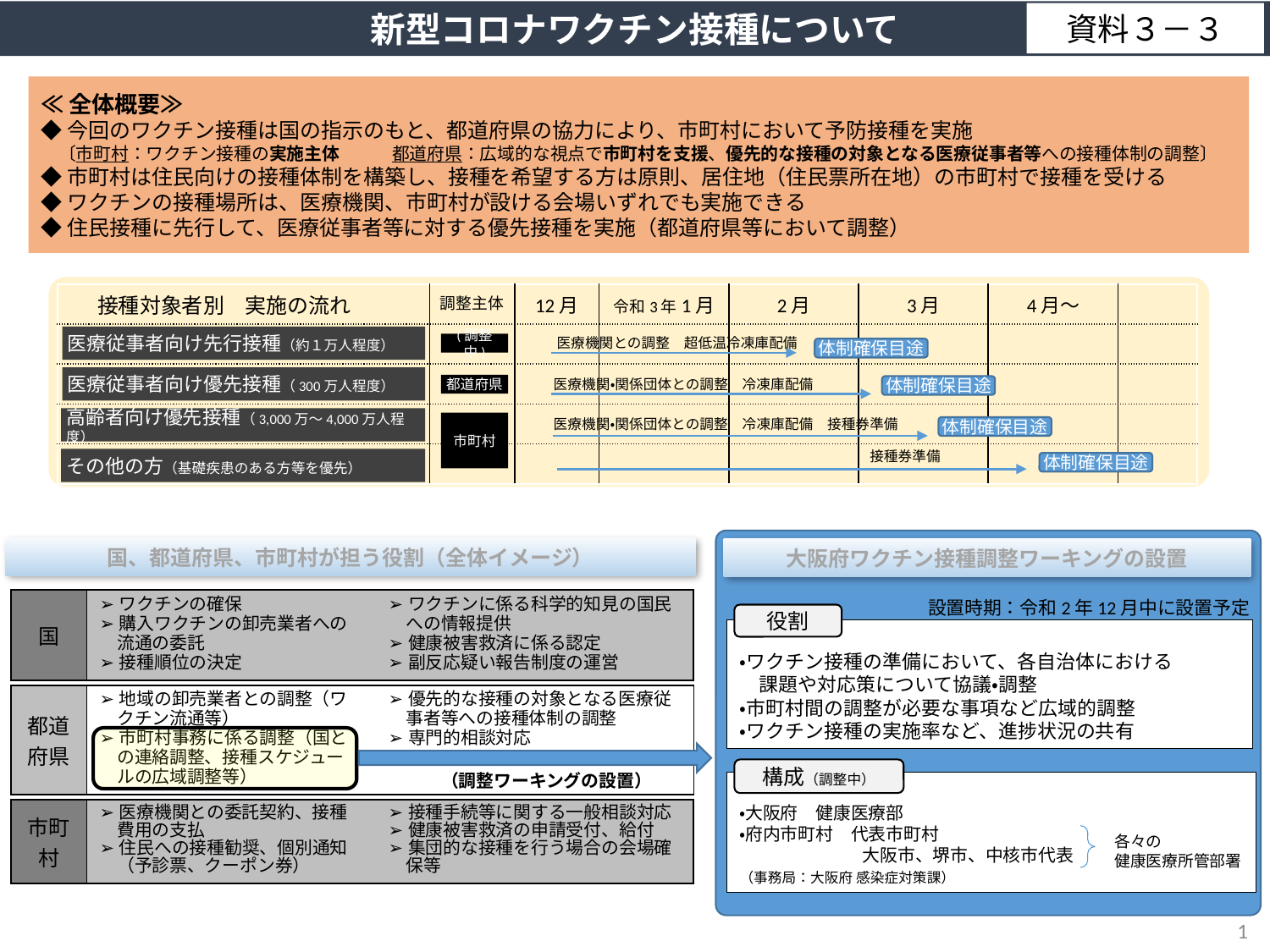

新型コロナワクチン接種について
資料３－３
≪全体概要≫
◆今回のワクチン接種は国の指示のもと、都道府県の協力により、市町村において予防接種を実施
　〔市町村：ワクチン接種の実施主体　　　都道府県：広域的な視点で市町村を支援、優先的な接種の対象となる医療従事者等への接種体制の調整〕
◆市町村は住民向けの接種体制を構築し、接種を希望する方は原則、居住地（住民票所在地）の市町村で接種を受ける
◆ワクチンの接種場所は、医療機関、市町村が設ける会場いずれでも実施できる
◆住民接種に先行して、医療従事者等に対する優先接種を実施（都道府県等において調整）

|  | 調整主体 | 12月 | 令和3年1月 | 2月 | 3月 | 4月～ |  |
| --- | --- | --- | --- | --- | --- | --- | --- |
|  |  |  |  |  |  |  |  |
|  |  |  |  |  |  |  |  |
|  |  |  |  |  |  |  |  |
|  |  |  |  |  |  |  |  |
接種対象者別　実施の流れ
医療従事者向け先行接種（約１万人程度）
医療機関との調整　超低温冷凍庫配備
(調整中)
体制確保目途
医療従事者向け優先接種（300万人程度）
医療機関・関係団体との調整　冷凍庫配備
都道府県
体制確保目途
高齢者向け優先接種（3,000万～4,000万人程度）
医療機関・関係団体との調整　冷凍庫配備　接種券準備
市町村
体制確保目途
　　　　　　　　　　　　　　　　　接種券準備
その他の方（基礎疾患のある方等を優先）
体制確保目途

国、都道府県、市町村が担う役割（全体イメージ）
大阪府ワクチン接種調整ワーキングの設置
設置時期：令和2年12月中に設置予定
| 国 | ➢ワクチンの確保 ➢購入ワクチンの卸売業者への 　流通の委託 ➢接種順位の決定 | ➢ワクチンに係る科学的知見の国民 　への情報提供 ➢健康被害救済に係る認定 ➢副反応疑い報告制度の運営 |
| --- | --- | --- |
役割

・ワクチン接種の準備において、各自治体における
　課題や対応策について協議・調整
・市町村間の調整が必要な事項など広域的調整
・ワクチン接種の実施率など、進捗状況の共有
| 都道府県 | ➢地域の卸売業者との調整（ワ 　クチン流通等） ➢市町村事務に係る調整（国と 　の連絡調整、接種スケジュー 　ルの広域調整等） | ➢優先的な接種の対象となる医療従 　事者等への接種体制の調整 ➢専門的相談対応 |
| --- | --- | --- |

構成（調整中）
（調整ワーキングの設置）

・大阪府　健康医療部
・府内市町村　代表市町村
　　　　　　　大阪市、堺市、中核市代表
（事務局：大阪府 感染症対策課）
| 市町村 | ➢医療機関との委託契約、接種 　費用の支払 ➢住民への接種勧奨、個別通知 　（予診票、クーポン券） | ➢接種手続等に関する一般相談対応 ➢健康被害救済の申請受付、給付 ➢集団的な接種を行う場合の会場確 　保等 |
| --- | --- | --- |

各々の
健康医療所管部署
1